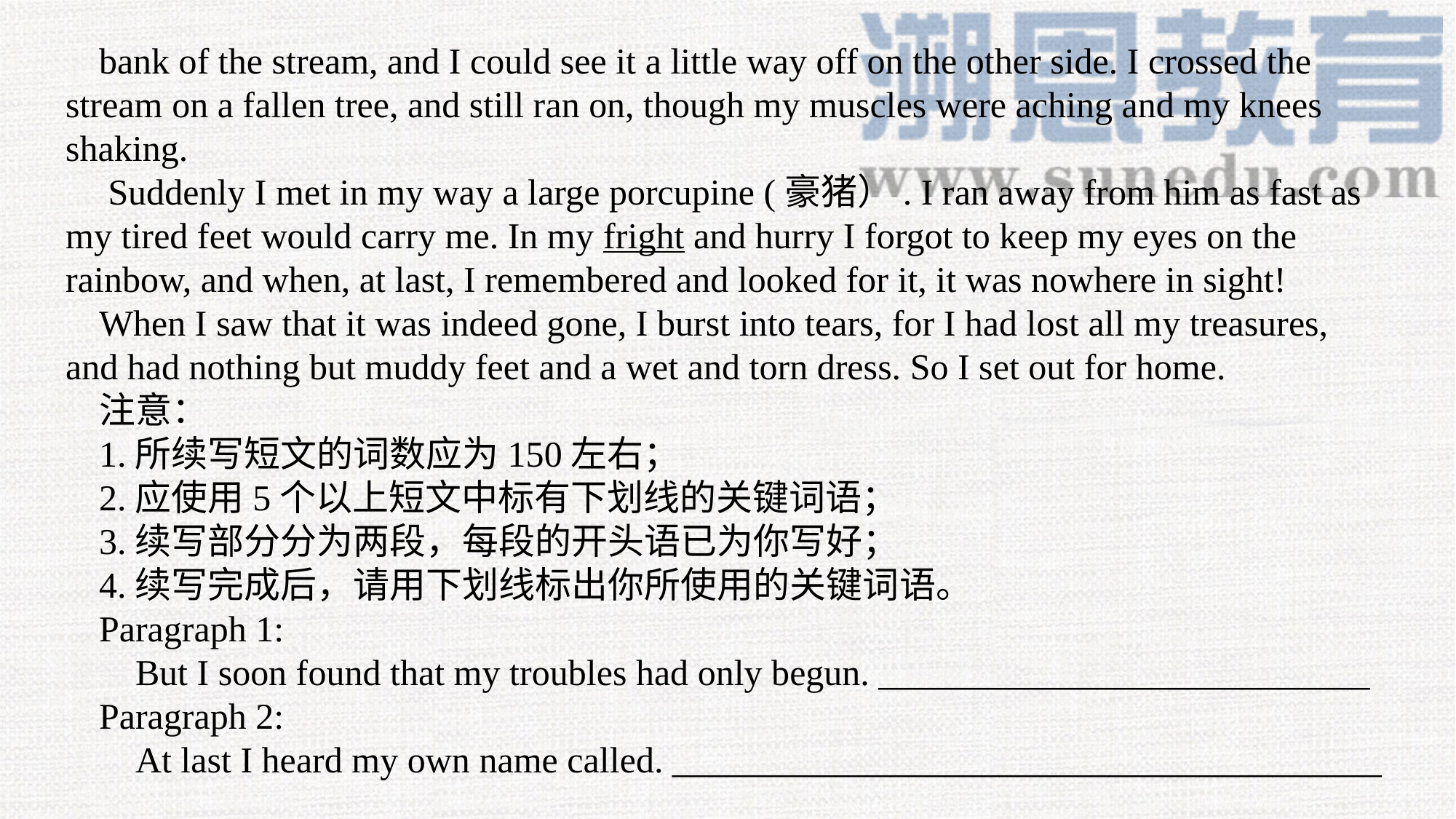

bank of the stream, and I could see it a little way off on the other side. I crossed the stream on a fallen tree, and still ran on, though my muscles were aching and my knees shaking.
 Suddenly I met in my way a large porcupine (豪猪）. I ran away from him as fast as my tired feet would carry me. In my fright and hurry I forgot to keep my eyes on the rainbow, and when, at last, I remembered and looked for it, it was nowhere in sight!
When I saw that it was indeed gone, I burst into tears, for I had lost all my treasures, and had nothing but muddy feet and a wet and torn dress. So I set out for home.
注意：
1.所续写短文的词数应为150左右；
2.应使用5个以上短文中标有下划线的关键词语；
3.续写部分分为两段，每段的开头语已为你写好；
4.续写完成后，请用下划线标出你所使用的关键词语。
Paragraph 1:
    But I soon found that my troubles had only begun. ___________________________
Paragraph 2:
    At last I heard my own name called. _______________________________________